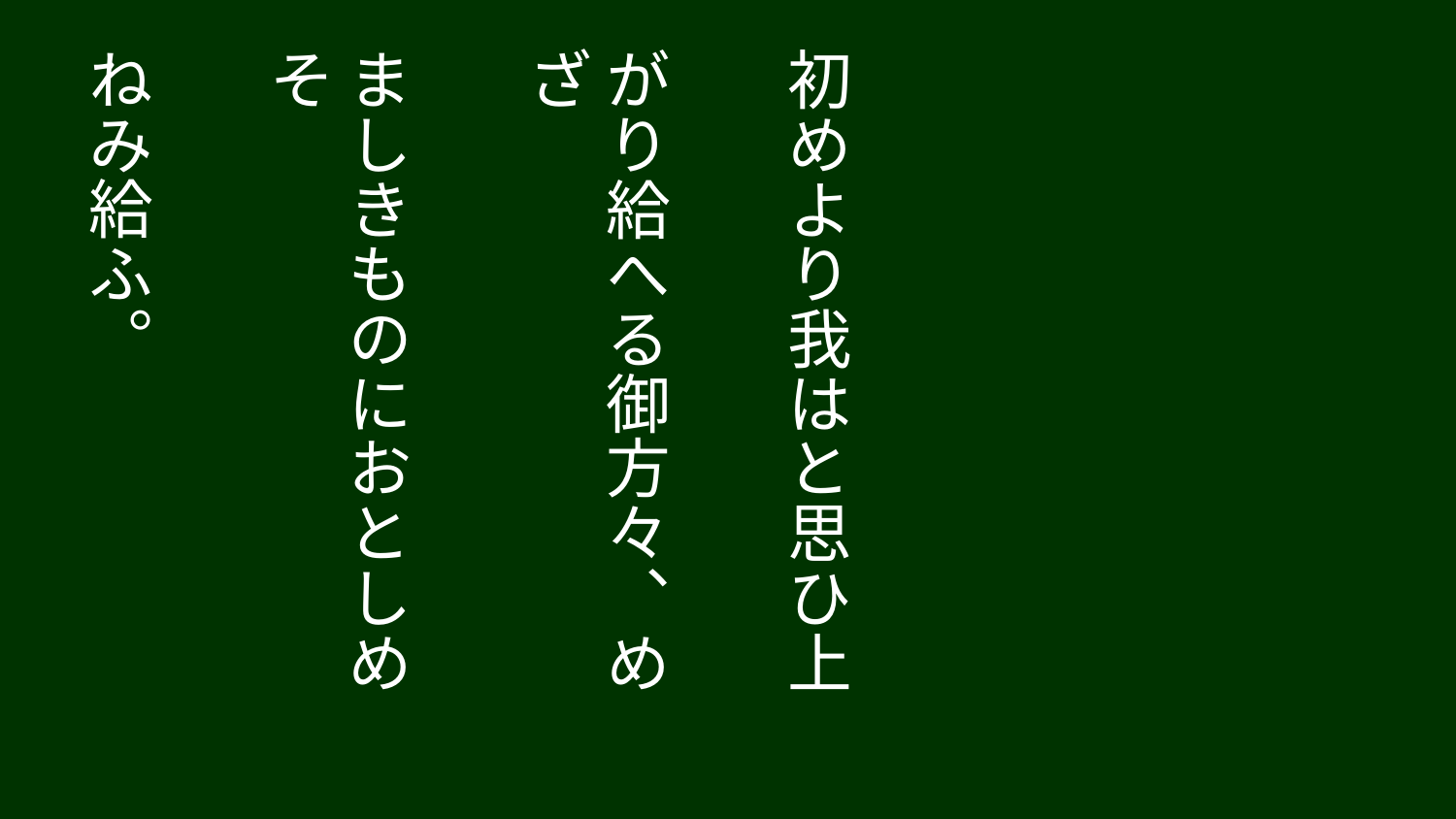

初めより我はと思ひ上

がり給へる御方々、めざ

ましきものにおとしめそ

ねみ給ふ。